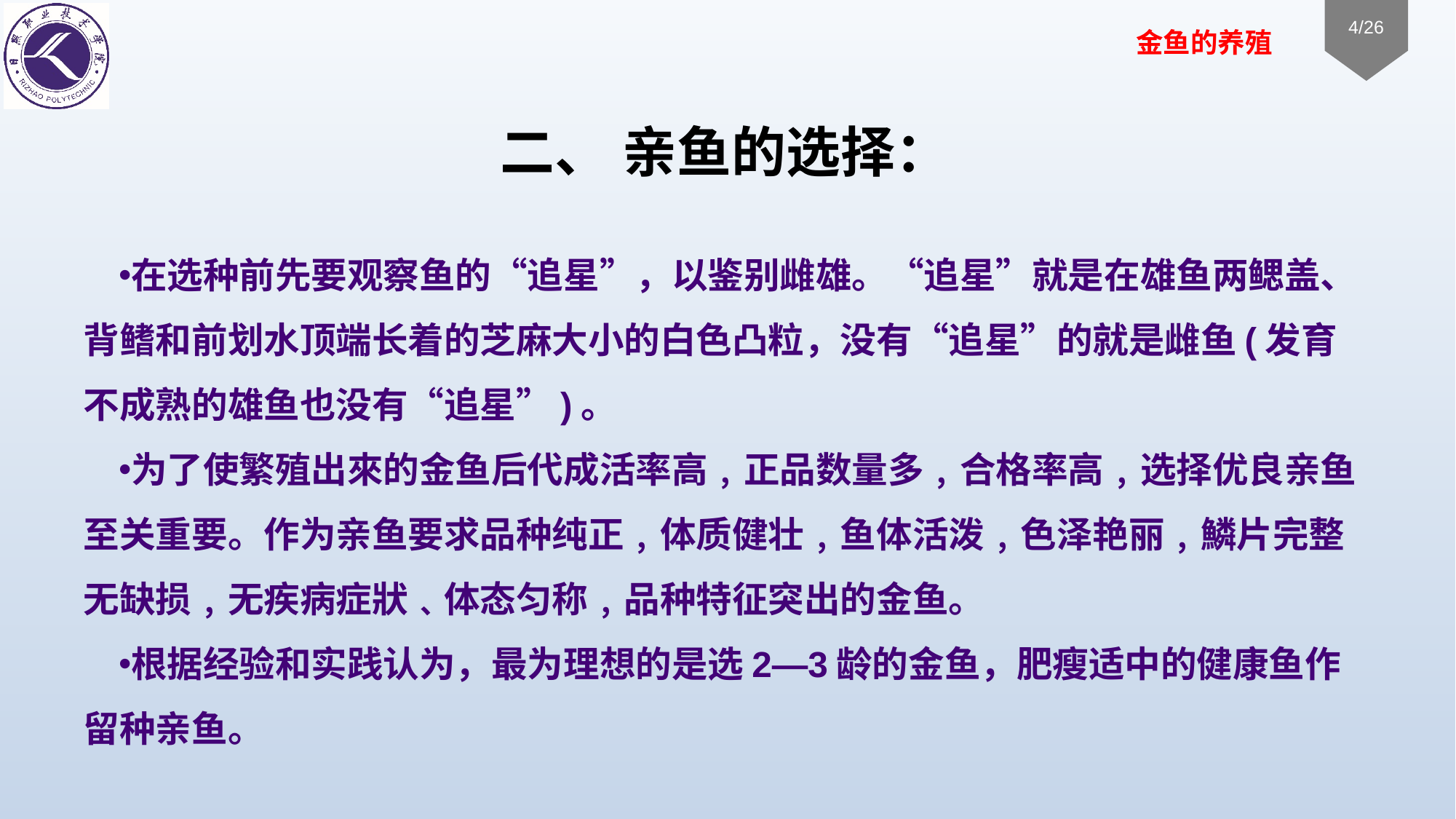

# 二、 亲鱼的选择：
在选种前先要观察鱼的“追星”，以鉴别雌雄。“追星”就是在雄鱼两鳃盖、背鳍和前划水顶端长着的芝麻大小的白色凸粒，没有“追星”的就是雌鱼(发育不成熟的雄鱼也没有“追星”)。
为了使繁殖出來的金鱼后代成活率高﹐正品数量多﹐合格率高﹐选择优良亲鱼至关重要。作为亲鱼要求品种纯正﹐体质健壮﹐鱼体活泼﹐色泽艳丽﹐鱗片完整无缺损﹐无疾病症狀﹑体态匀称﹐品种特征突出的金鱼。
根据经验和实践认为，最为理想的是选2—3龄的金鱼，肥瘦适中的健康鱼作留种亲鱼。